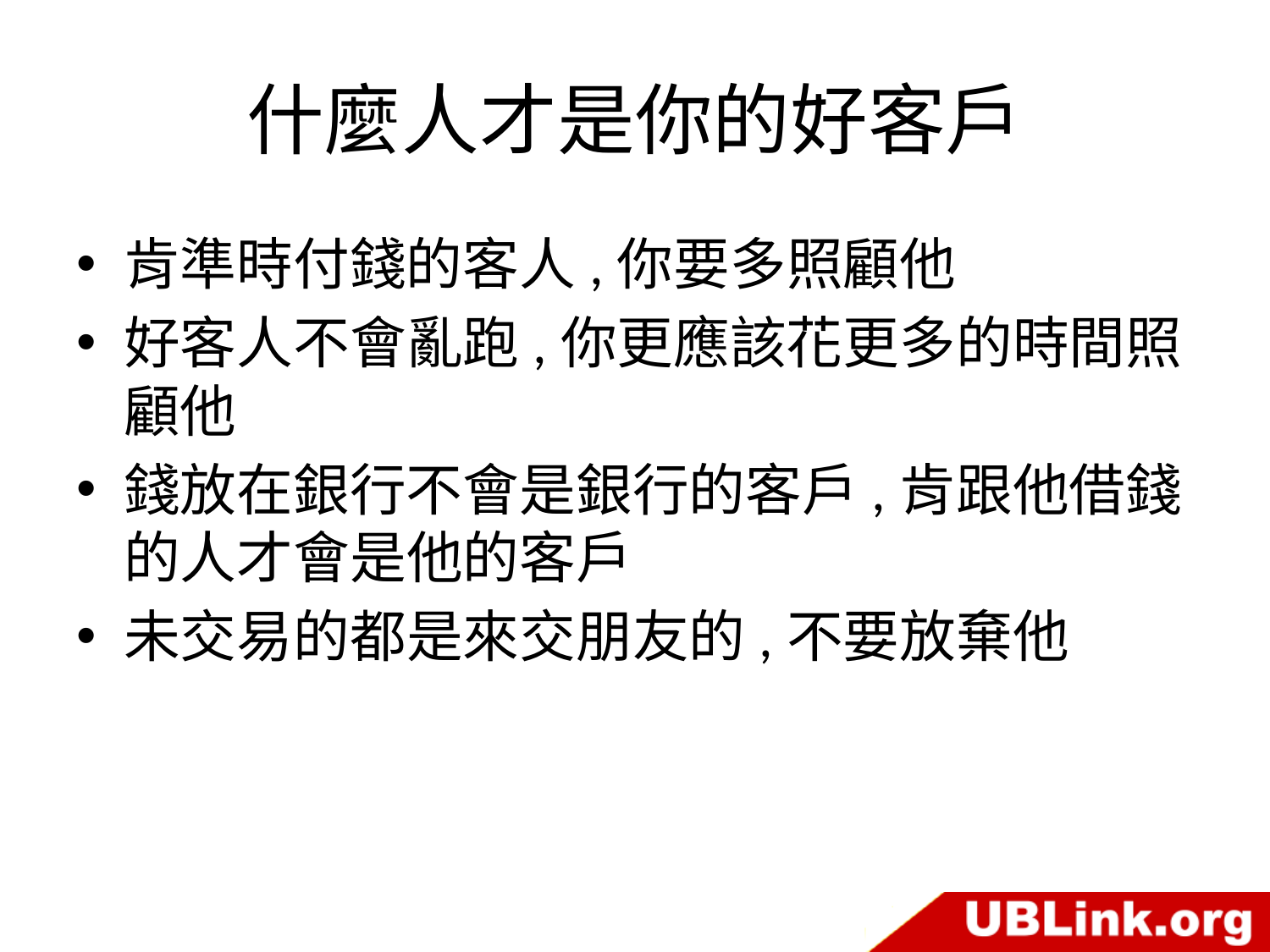

# 什麼人才是你的好客戶
肯準時付錢的客人,你要多照顧他
好客人不會亂跑,你更應該花更多的時間照顧他
錢放在銀行不會是銀行的客戶,肯跟他借錢的人才會是他的客戶
未交易的都是來交朋友的,不要放棄他